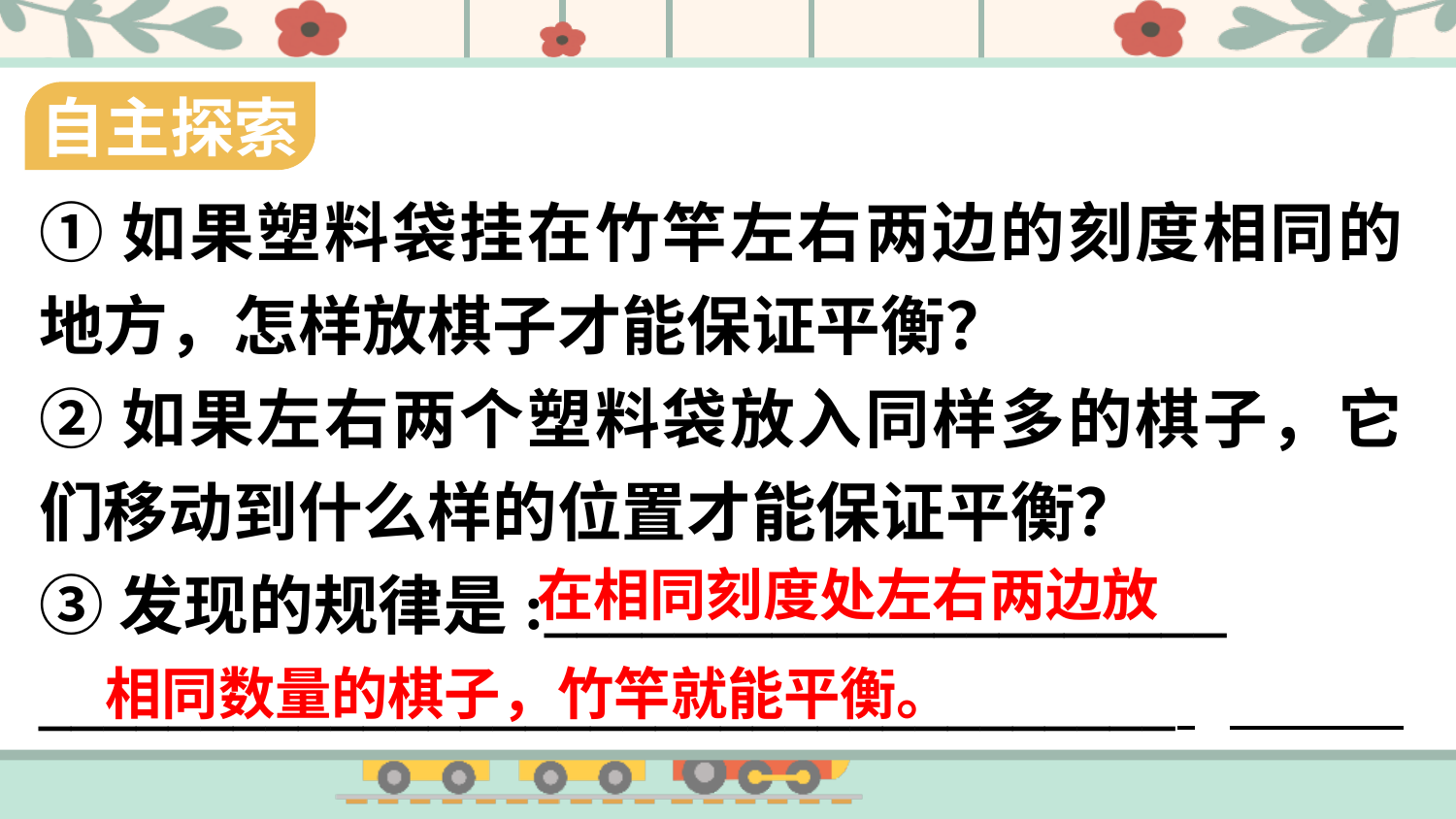

自主探索
①如果塑料袋挂在竹竿左右两边的刻度相同的地方，怎样放棋子才能保证平衡？
②如果左右两个塑料袋放入同样多的棋子，它们移动到什么样的位置才能保证平衡？
③发现的规律是:_____________________
___________________________________
在相同刻度处左右两边放
相同数量的棋子，竹竿就能平衡。